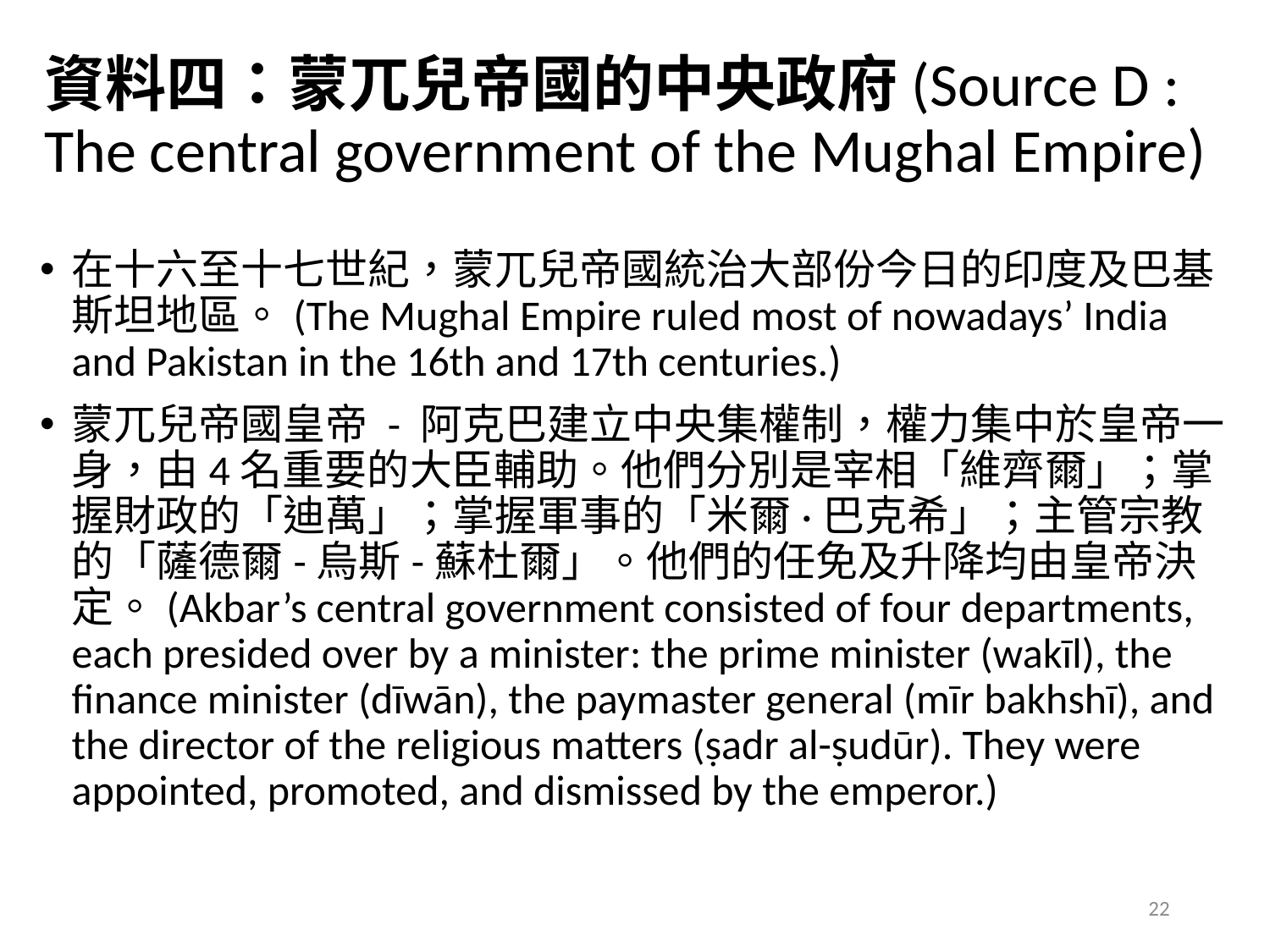

# 資料四：蒙兀兒帝國的中央政府(Source D : The central government of the Mughal Empire)
在十六至十七世紀，蒙兀兒帝國統治大部份今日的印度及巴基斯坦地區。(The Mughal Empire ruled most of nowadays’ India and Pakistan in the 16th and 17th centuries.)
蒙兀兒帝國皇帝 - 阿克巴建立中央集權制，權力集中於皇帝一身，由4名重要的大臣輔助。他們分別是宰相「維齊爾」；掌握財政的「迪萬」；掌握軍事的「米爾·巴克希」；主管宗教的「薩德爾-烏斯-蘇杜爾」。他們的任免及升降均由皇帝決定。(Akbar’s central government consisted of four departments, each presided over by a minister: the prime minister (wakīl), the finance minister (dīwān), the paymaster general (mīr bakhshī), and the director of the religious matters (ṣadr al-ṣudūr). They were appointed, promoted, and dismissed by the emperor.)
22